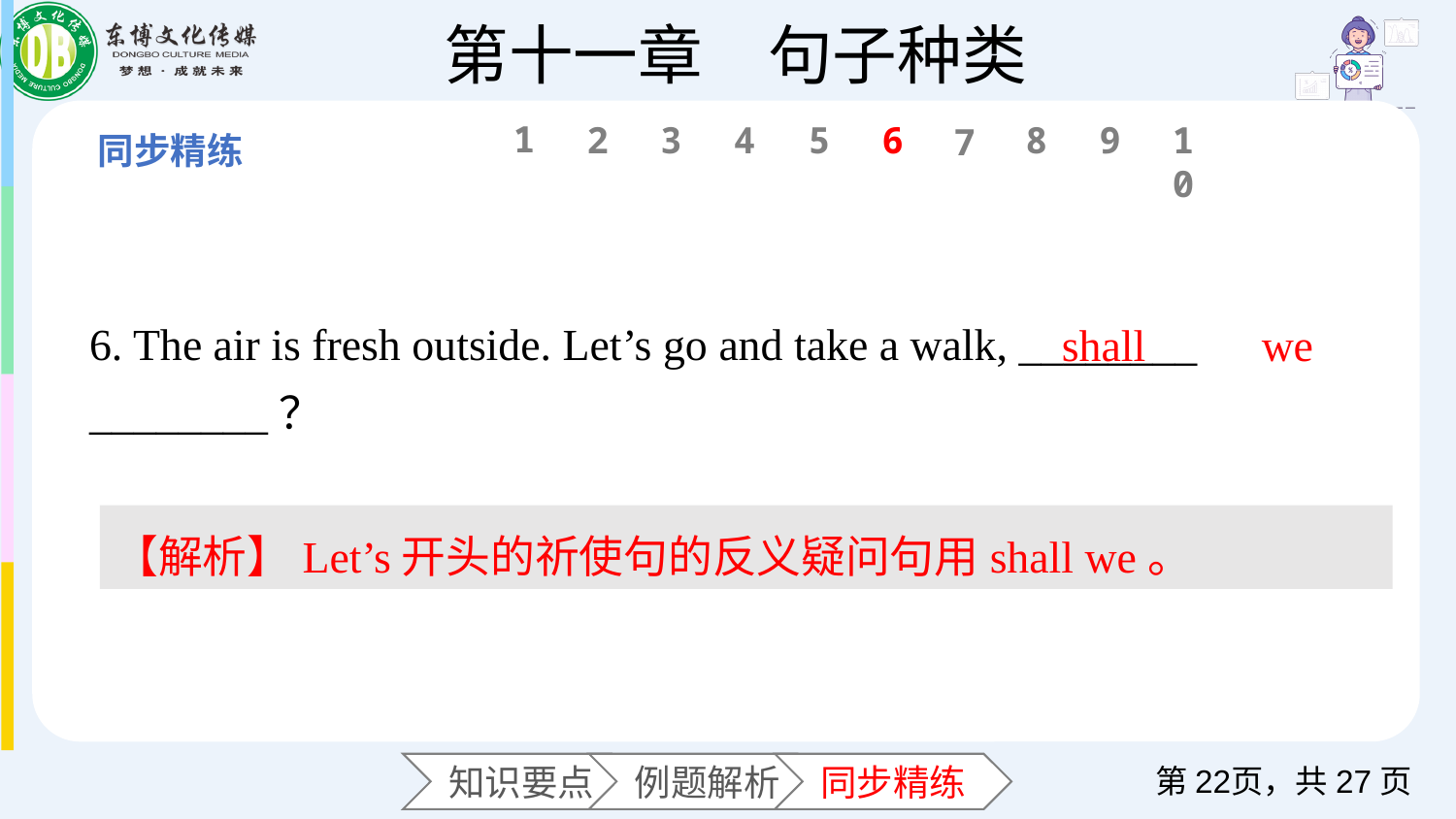

1
6
2
3
4
5
8
9
10
7

6. The air is fresh outside. Let’s go and take a walk, ________ ________？
we
shall
【解析】Let’s开头的祈使句的反义疑问句用shall we。